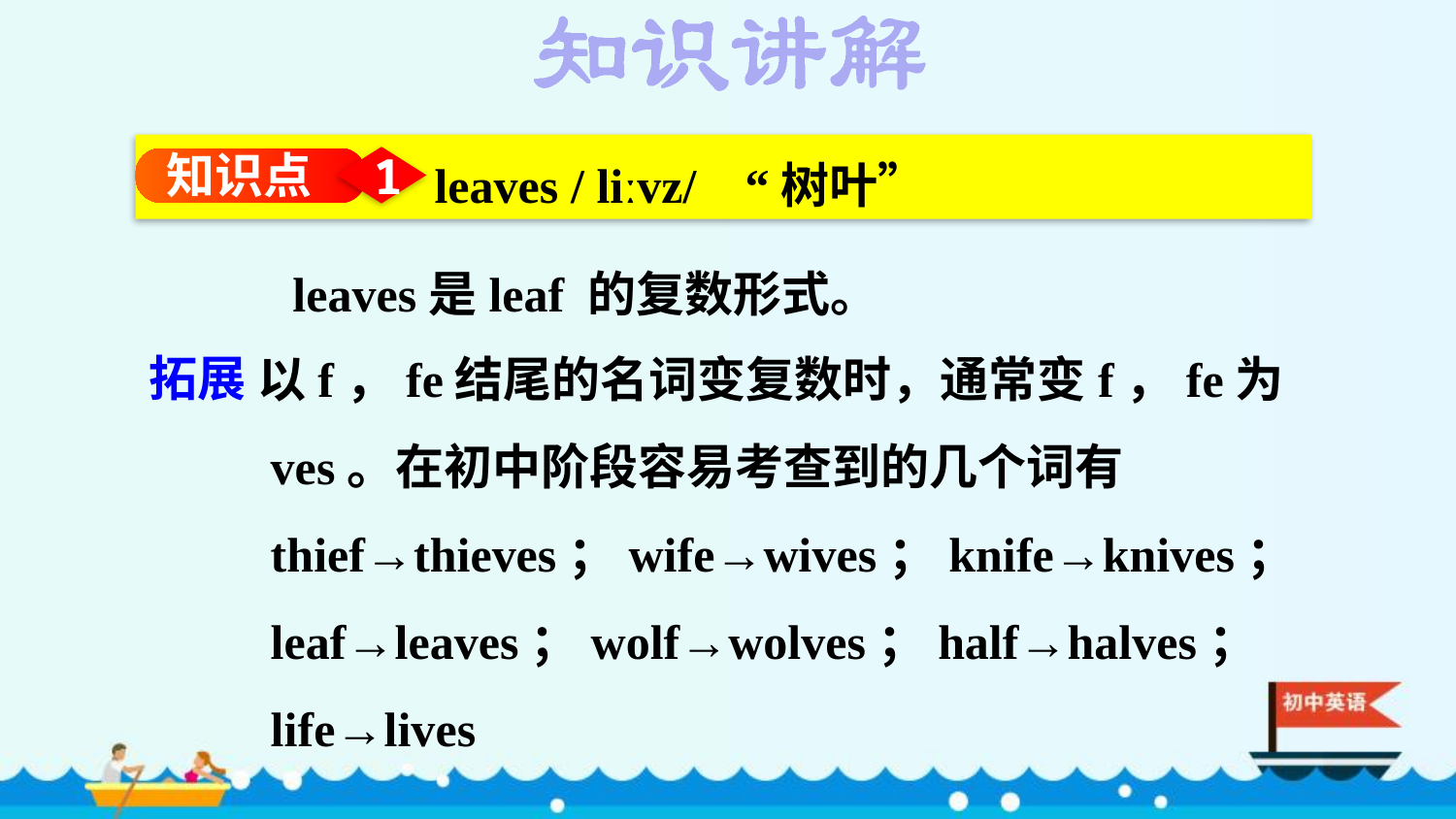

leaves / liːvz/    “树叶”

知识点
1

 leaves是leaf 的复数形式。
以f，fe结尾的名词变复数时，通常变f，fe为­ves。在初中阶段容易考查到的几个词有 thief→thieves；wife→wives；knife→knives；leaf→leaves；wolf→wolves；half→halves；life→lives
拓展